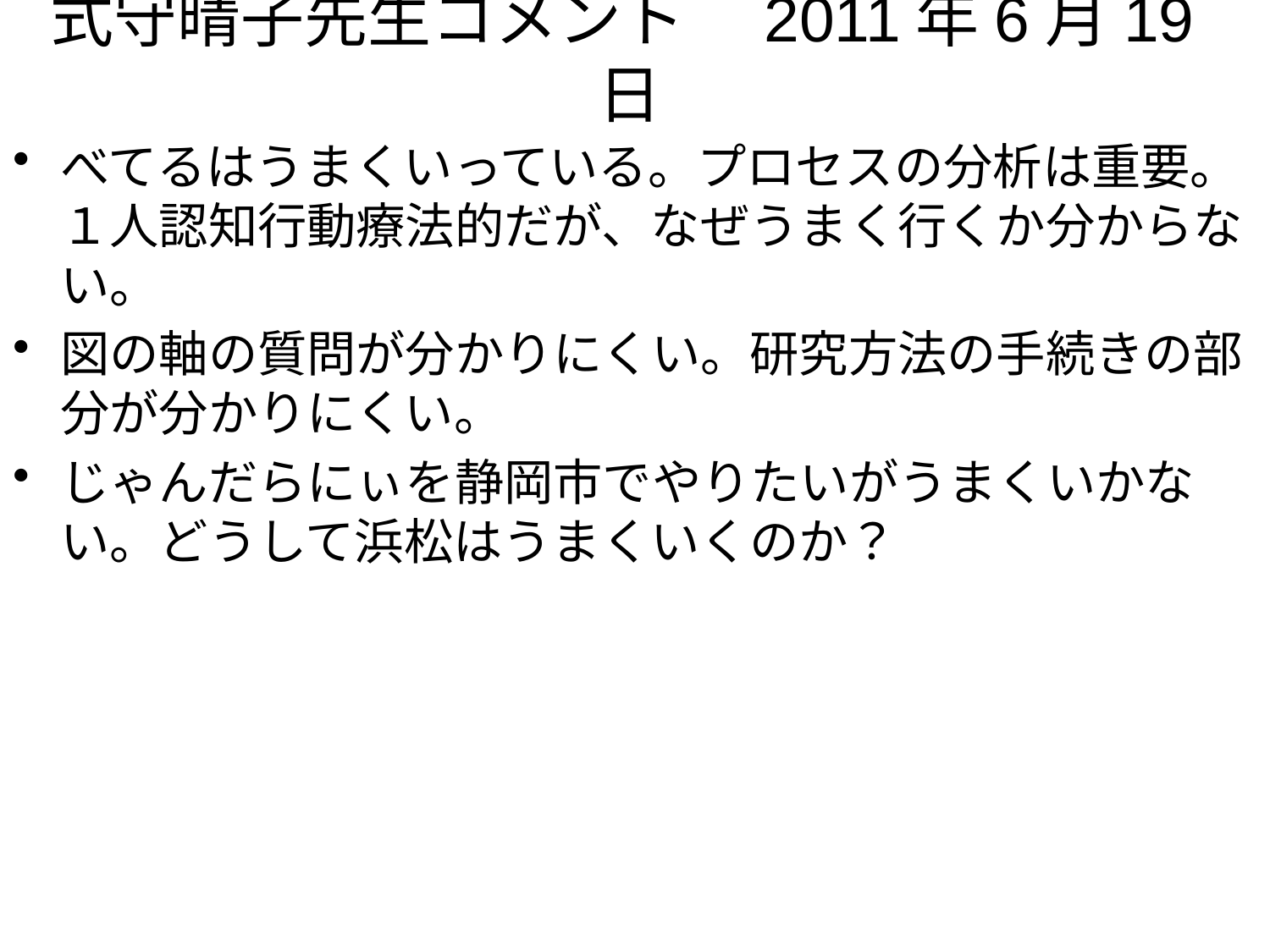

# 式守晴子先生コメント　2011年6月19日
べてるはうまくいっている。プロセスの分析は重要。１人認知行動療法的だが、なぜうまく行くか分からない。
図の軸の質問が分かりにくい。研究方法の手続きの部分が分かりにくい。
じゃんだらにぃを静岡市でやりたいがうまくいかない。どうして浜松はうまくいくのか？